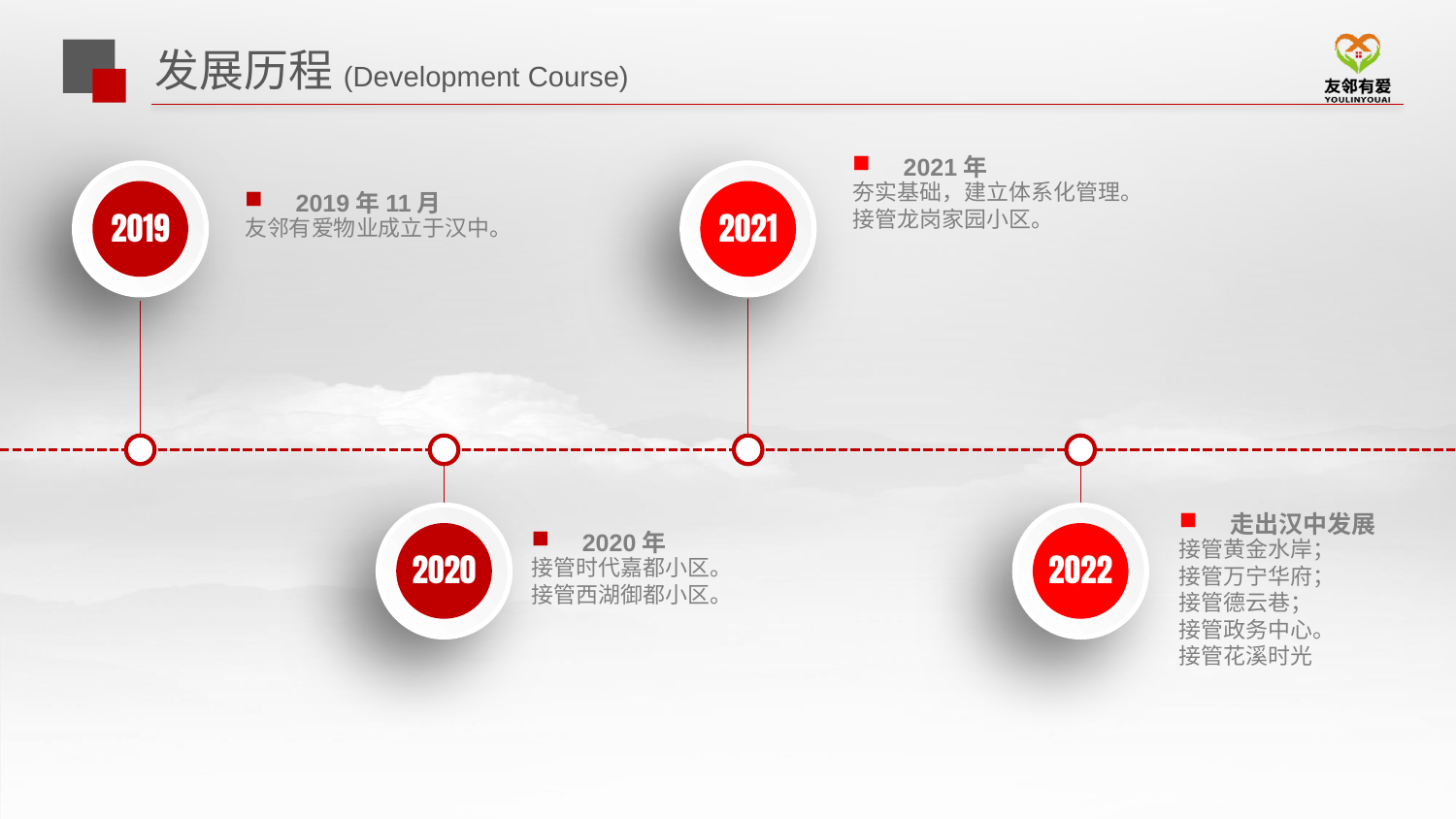

# 发展历程(Development Course)
2021年

2019

2021

夯实基础，建立体系化管理。
接管龙岗家园小区。
2019年11月
友邻有爱物业成立于汉中。

2020

2022
走出汉中发展
2020年
接管黄金水岸；
接管万宁华府；
接管德云巷；
接管政务中心。
接管花溪时光
接管时代嘉都小区。
接管西湖御都小区。